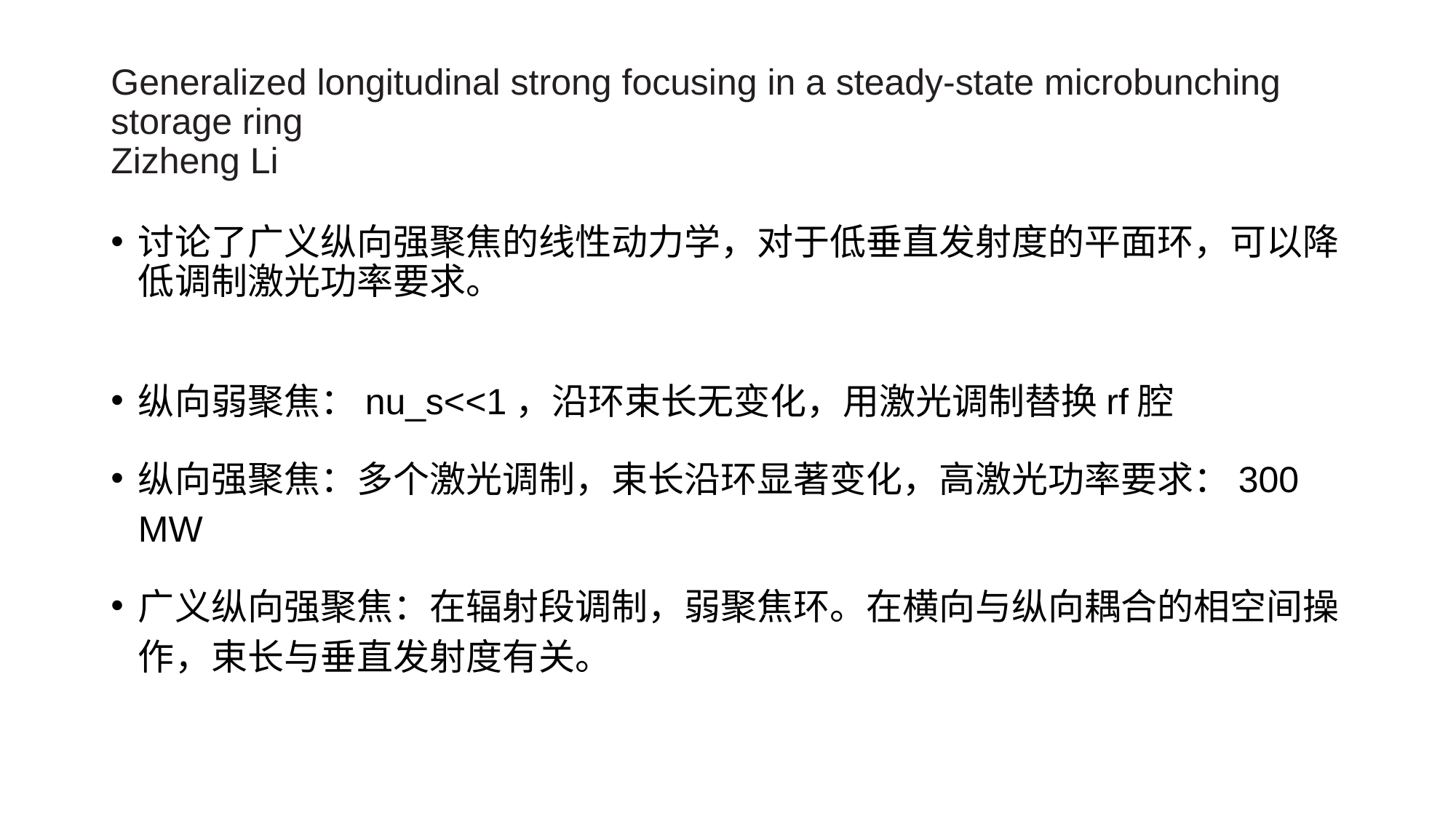

# Generalized longitudinal strong focusing in a steady-state microbunching storage ring Zizheng Li
讨论了广义纵向强聚焦的线性动力学，对于低垂直发射度的平面环，可以降低调制激光功率要求。

纵向弱聚焦：nu_s<<1，沿环束长无变化，用激光调制替换rf腔
纵向强聚焦：多个激光调制，束长沿环显著变化，高激光功率要求：300 MW
广义纵向强聚焦：在辐射段调制，弱聚焦环。在横向与纵向耦合的相空间操作，束长与垂直发射度有关。